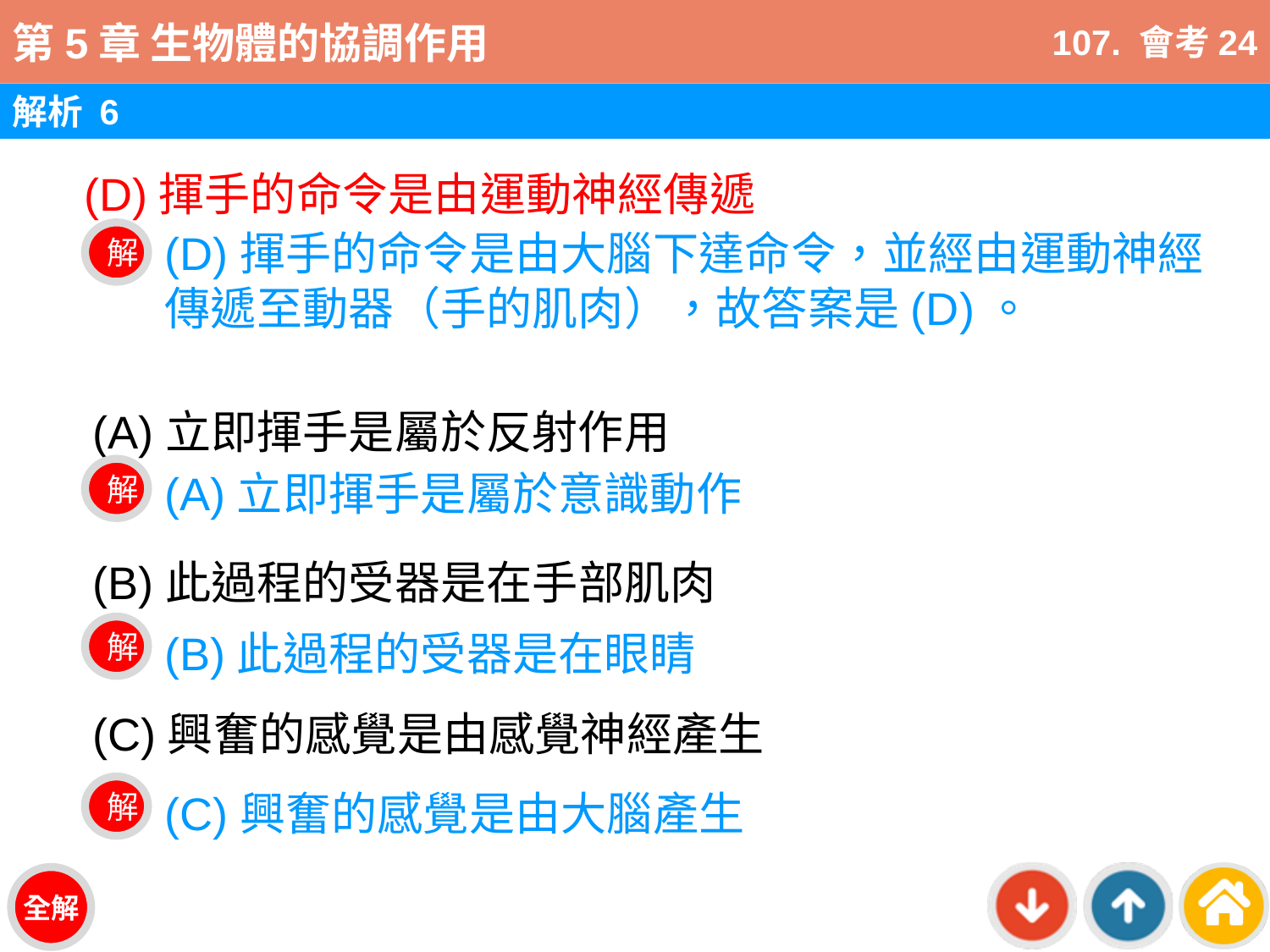

107. 會考24
解析 6
(D)揮手的命令是由運動神經傳遞
(D)揮手的命令是由大腦下達命令，並經由運動神經傳遞至動器（手的肌肉），故答案是(D)。
解
(A)立即揮手是屬於反射作用

(B)此過程的受器是在手部肌肉

(C)興奮的感覺是由感覺神經產生
(A)立即揮手是屬於意識動作
解
(B)此過程的受器是在眼睛
解
(C)興奮的感覺是由大腦產生
解
全解